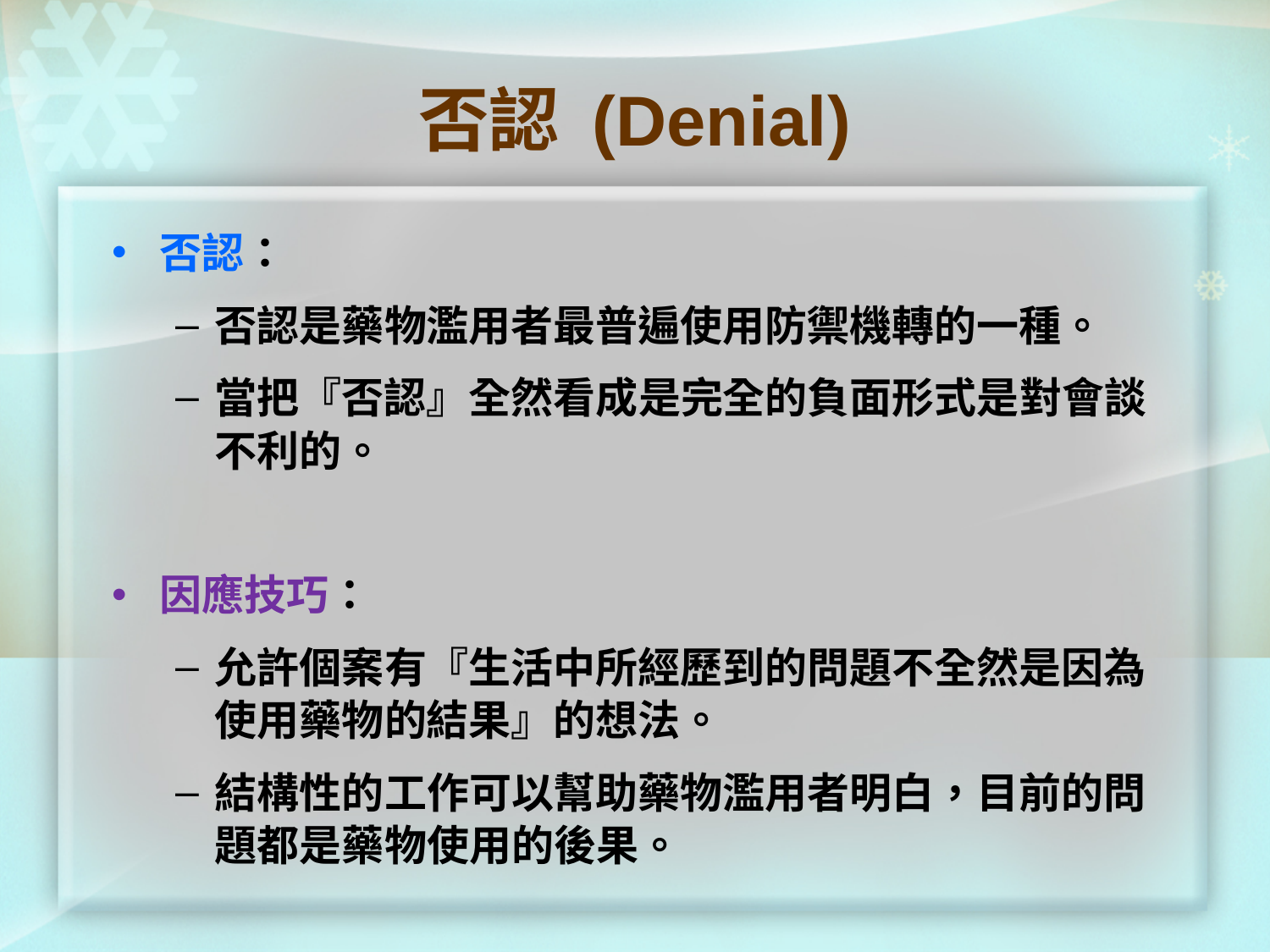

# 否認 (Denial)
否認：
否認是藥物濫用者最普遍使用防禦機轉的一種。
當把『否認』全然看成是完全的負面形式是對會談不利的。

因應技巧：
允許個案有『生活中所經歷到的問題不全然是因為使用藥物的結果』的想法。
結構性的工作可以幫助藥物濫用者明白，目前的問題都是藥物使用的後果。